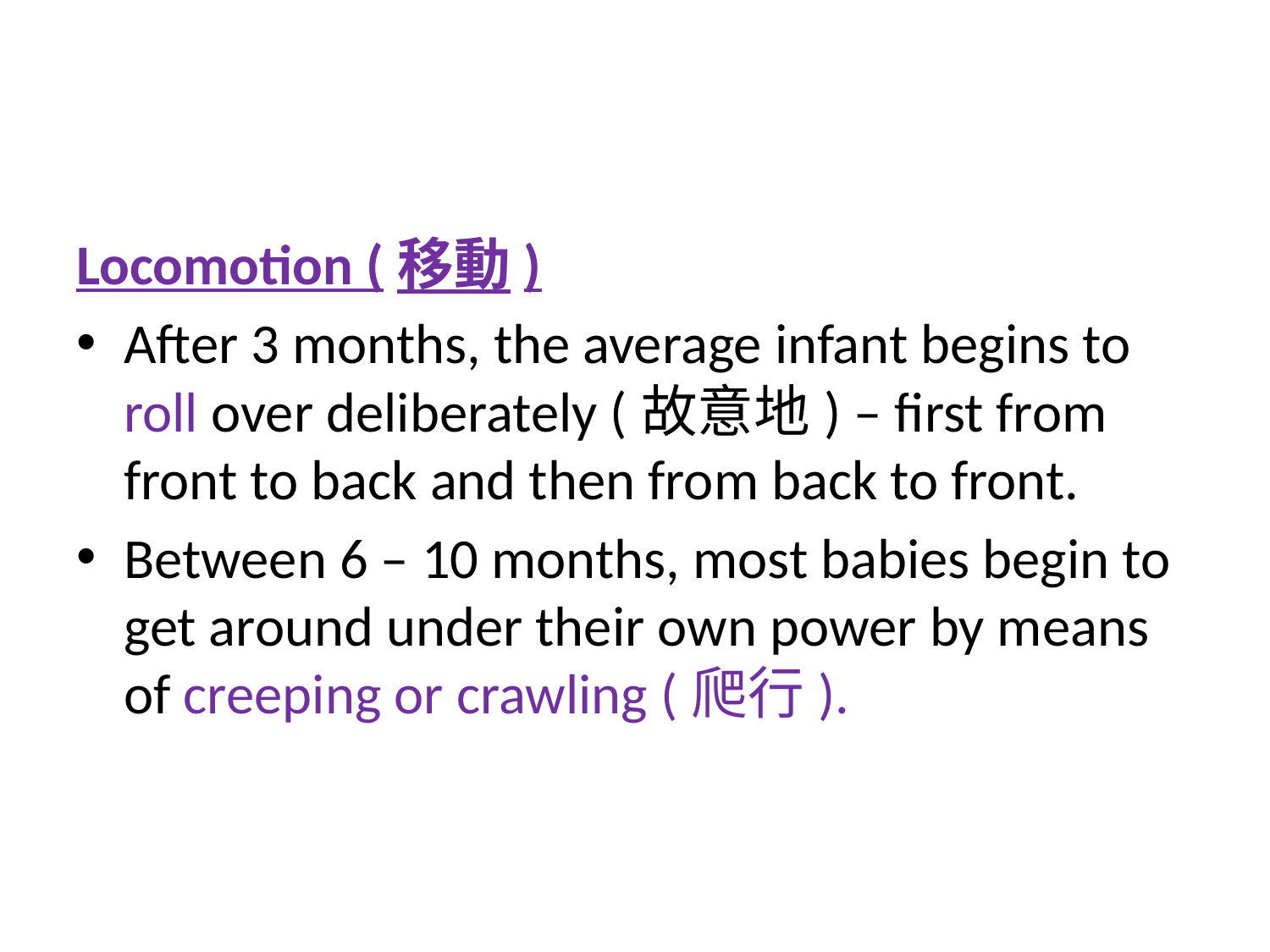

#
Locomotion (移動)
After 3 months, the average infant begins to roll over deliberately (故意地) – first from front to back and then from back to front.
Between 6 – 10 months, most babies begin to get around under their own power by means of creeping or crawling (爬行).